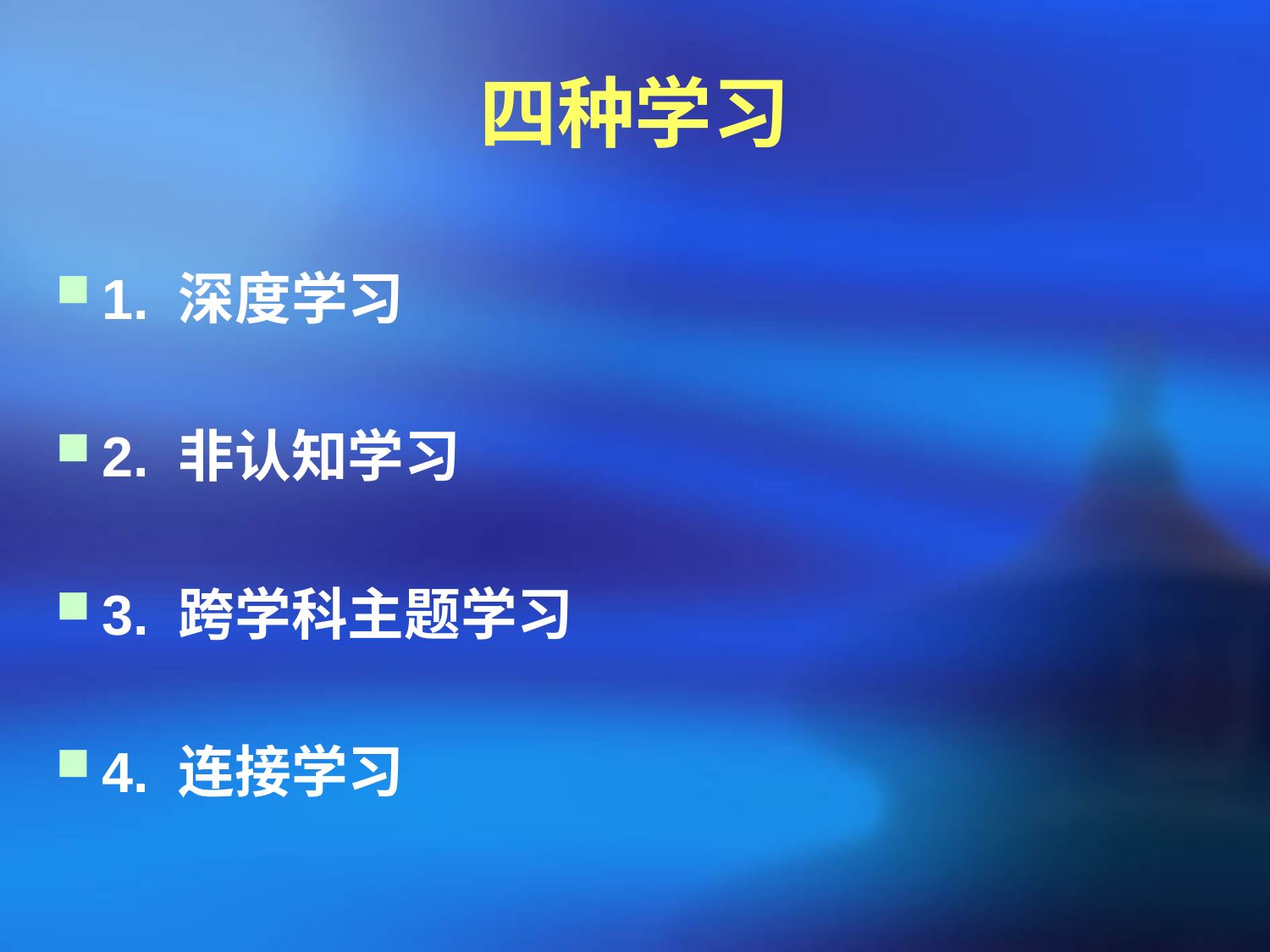

# 四种学习
1. 深度学习

2. 非认知学习

3. 跨学科主题学习

4. 连接学习